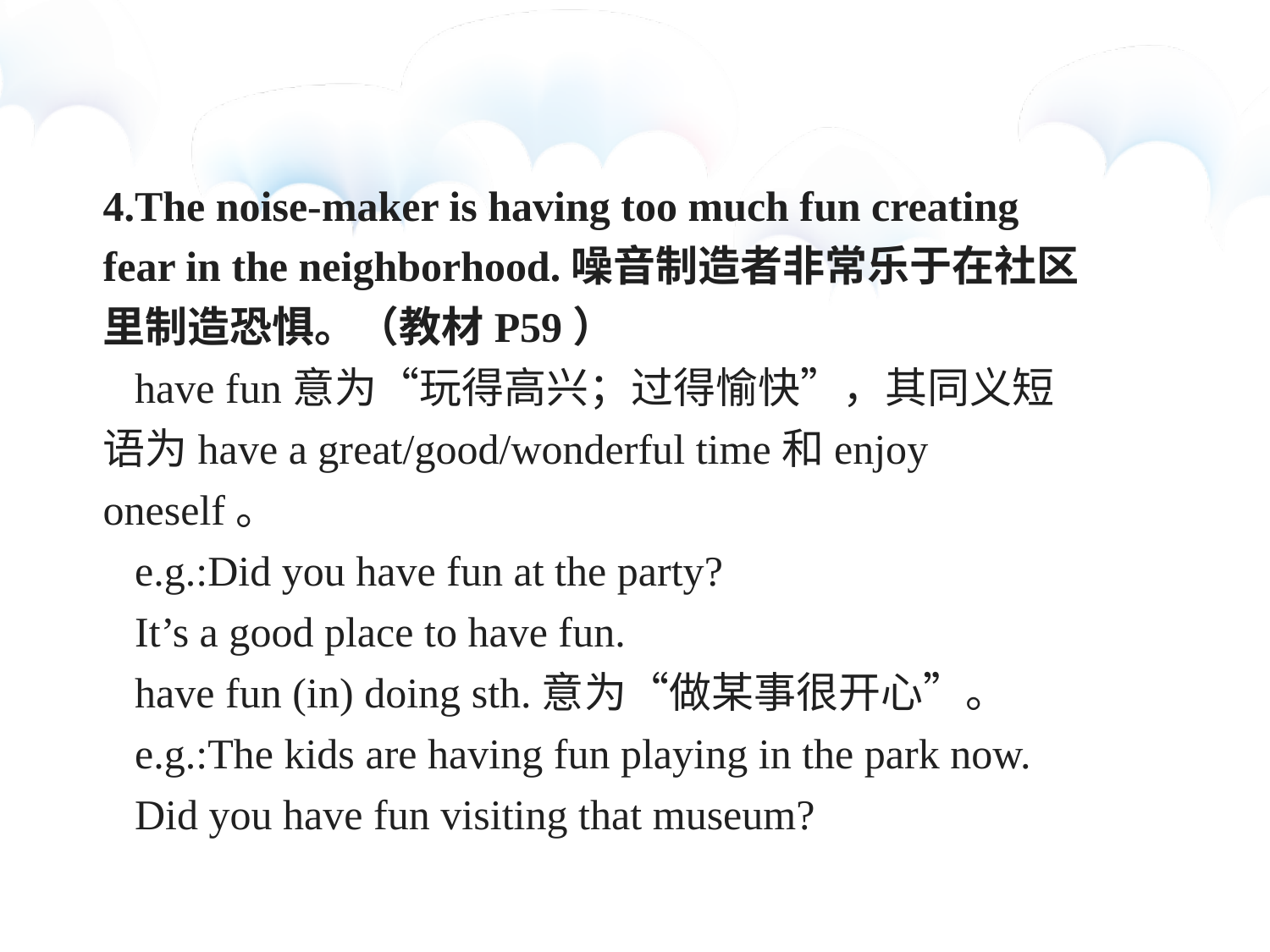

4.The noise-maker is having too much fun creating fear in the neighborhood.噪音制造者非常乐于在社区里制造恐惧。（教材P59）
   have fun意为“玩得高兴；过得愉快”，其同义短语为have a great/good/wonderful time和enjoy oneself。
   e.g.:Did you have fun at the party?
   It’s a good place to have fun.
   have fun (in) doing sth.意为“做某事很开心”。
   e.g.:The kids are having fun playing in the park now.
   Did you have fun visiting that museum?